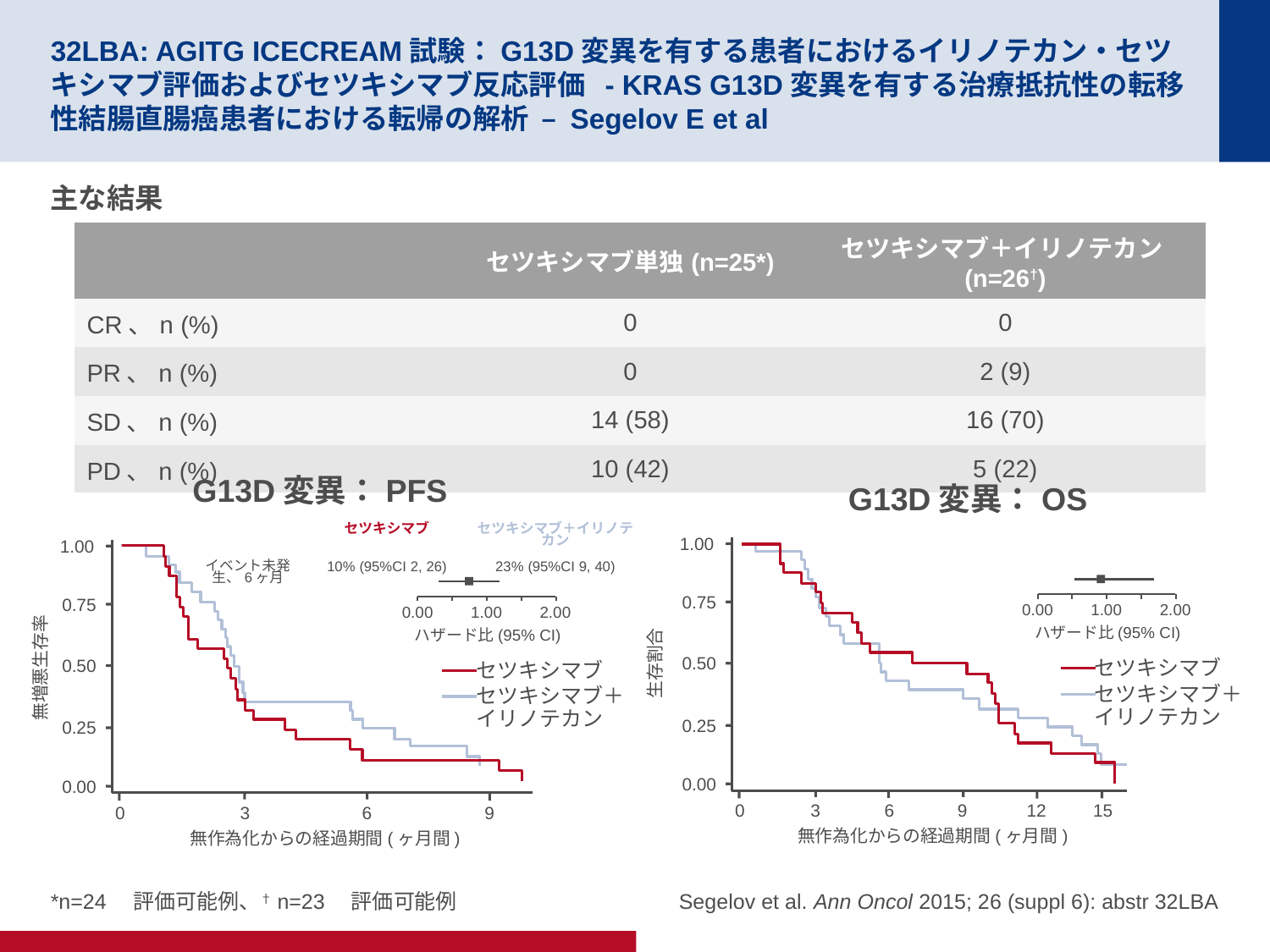

# 32LBA: AGITG ICECREAM試験：G13D変異を有する患者におけるイリノテカン・セツキシマブ評価およびセツキシマブ反応評価  - KRAS G13D変異を有する治療抵抗性の転移性結腸直腸癌患者における転帰の解析  – Segelov E et al
主な結果

|  | セツキシマブ単独(n=25\*) | セツキシマブ＋イリノテカン(n=26†) |
| --- | --- | --- |
| CR、n (%) | 0 | 0 |
| PR、n (%) | 0 | 2 (9) |
| SD、n (%) | 14 (58) | 16 (70) |
| PD、n (%) | 10 (42) | 5 (22) |
G13D変異：PFS
G13D変異：OS
|  | セツキシマブ | セツキシマブ＋イリノテカン |
| --- | --- | --- |
| イベント未発生、6ヶ月 | 10% (95%CI 2, 26) | 23% (95%CI 9, 40) |
1.00

0.75
0.00
1.00
2.00

ハザード比(95% CI)
0.50
生存割合
セツキシマブ
セツキシマブ＋
イリノテカン

0.25

0.00

0
3
6
9
12
15
無作為化からの経過期間(ヶ月間)

1.00

0.75
0.00
1.00
2.00

ハザード比(95% CI)
0.50
無増悪生存率
セツキシマブ
セツキシマブ＋
イリノテカン

0.25

0.00

0
3
6
9
無作為化からの経過期間(ヶ月間)

*n=24　評価可能例、†n=23　評価可能例
Segelov et al. Ann Oncol 2015; 26 (suppl 6): abstr 32LBA